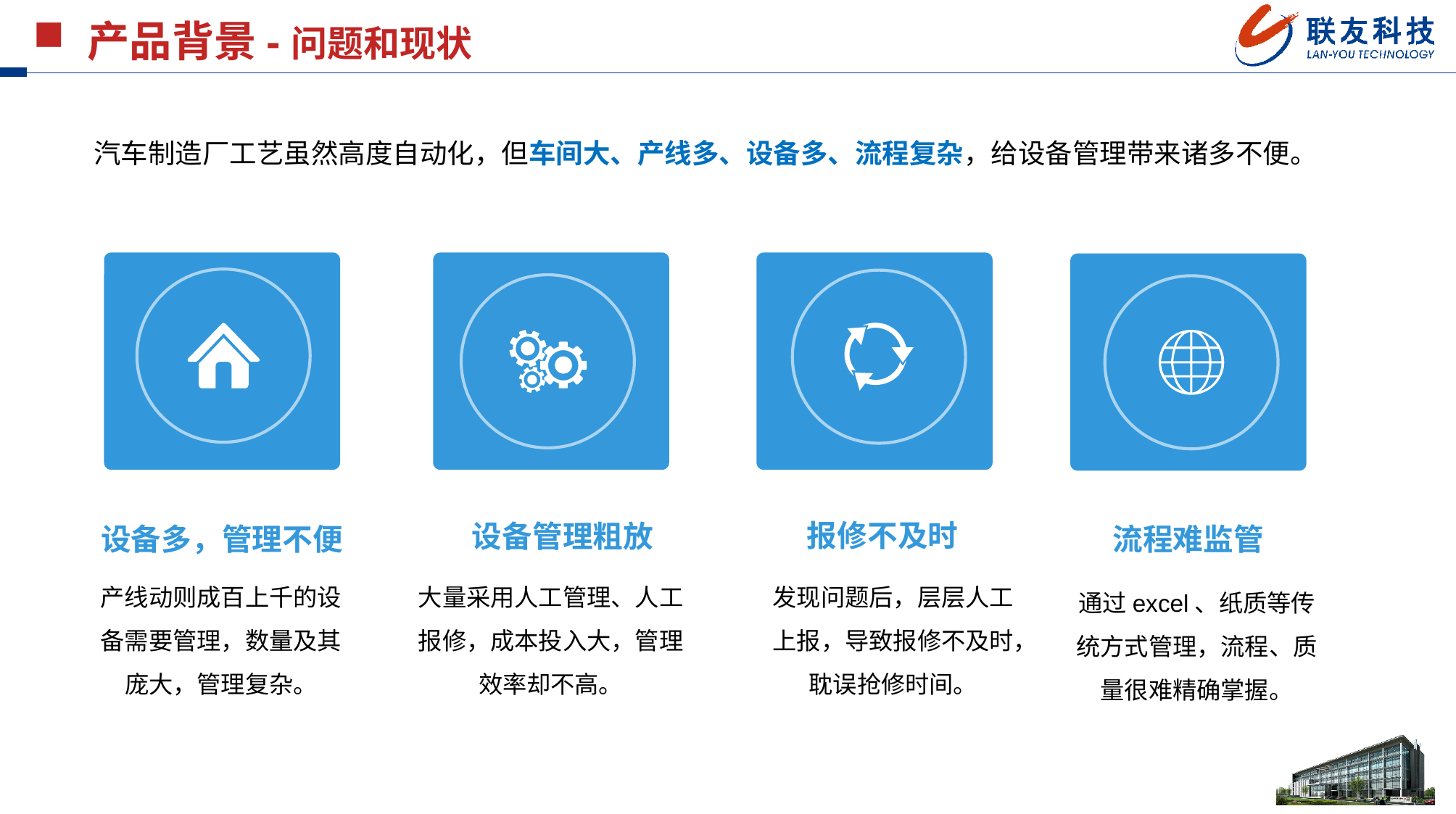

产品背景-问题和现状
汽车制造厂工艺虽然高度自动化，但车间大、产线多、设备多、流程复杂，给设备管理带来诸多不便。

设备多，管理不便
产线动则成百上千的设备需要管理，数量及其庞大，管理复杂。

设备管理粗放
大量采用人工管理、人工报修，成本投入大，管理效率却不高。

报修不及时
发现问题后，层层人工上报，导致报修不及时，耽误抢修时间。

流程难监管
通过excel、纸质等传统方式管理，流程、质量很难精确掌握。